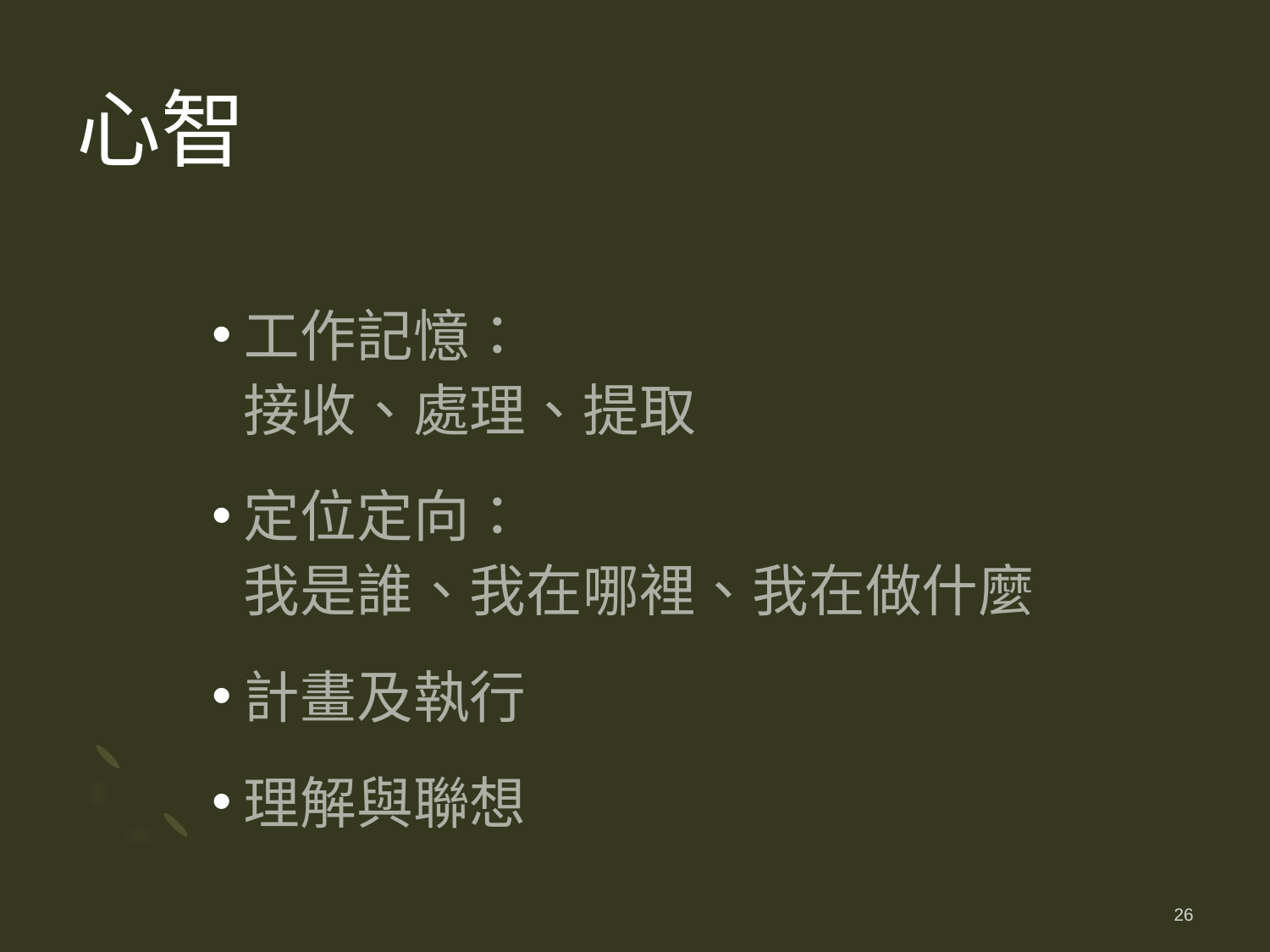

# 心智
工作記憶：
接收、處理、提取
定位定向：
我是誰、我在哪裡、我在做什麼
計畫及執行
理解與聯想
26